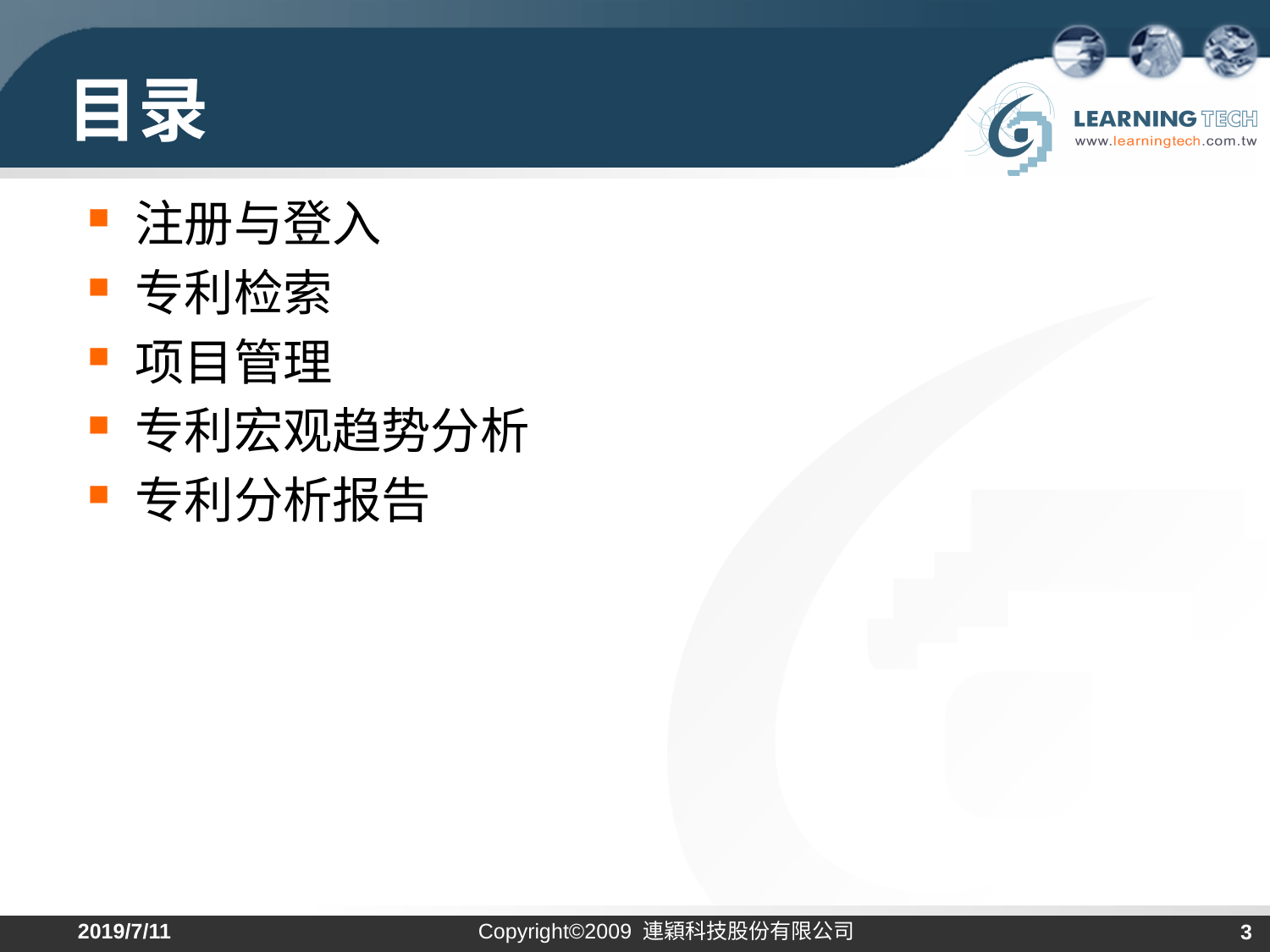

# 目录
注册与登入
专利检索
项目管理
专利宏观趋势分析
专利分析报告

2019/7/11
Copyright©2009 連穎科技股份有限公司
3